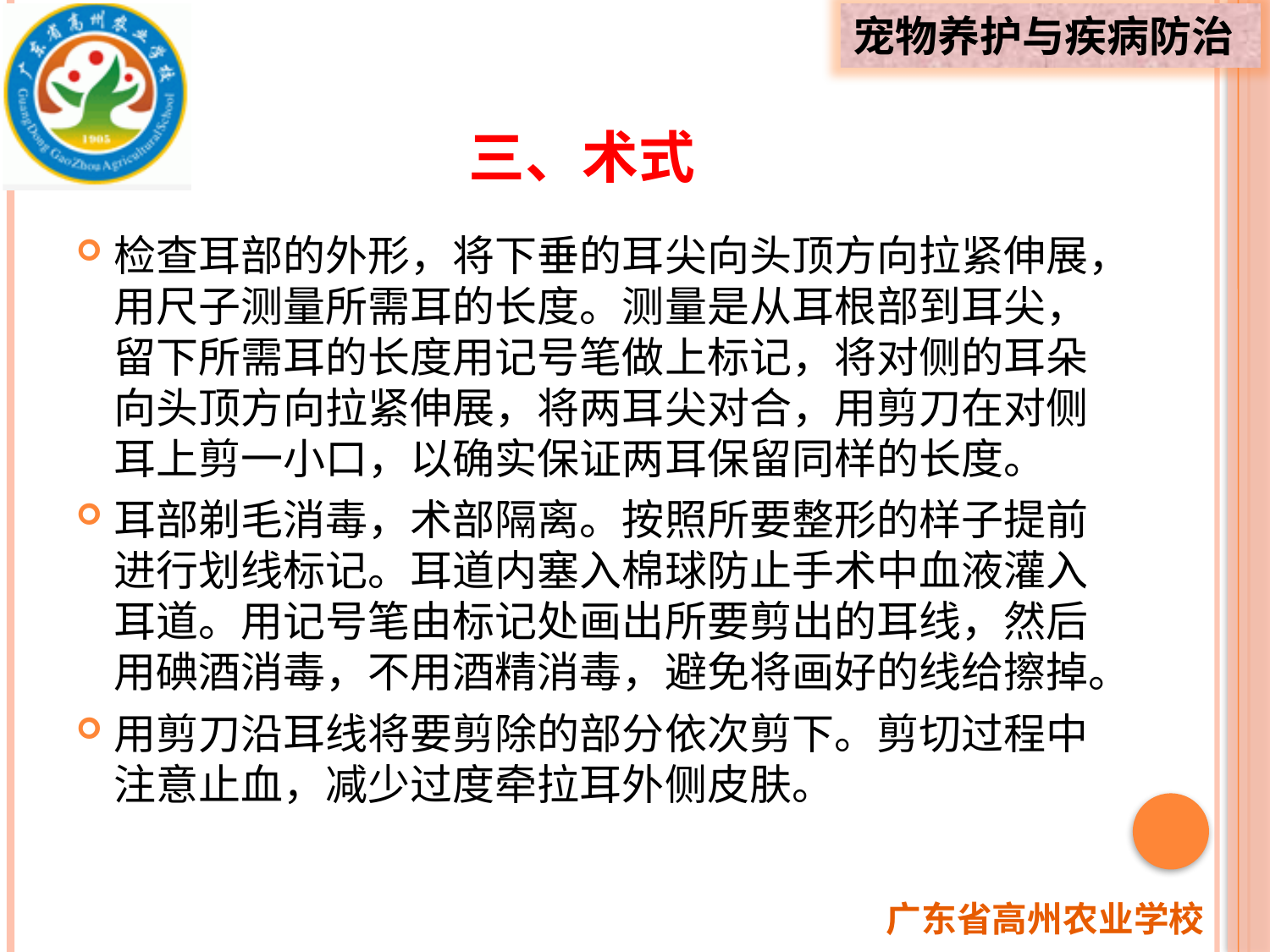

# 三、术式
检查耳部的外形，将下垂的耳尖向头顶方向拉紧伸展，用尺子测量所需耳的长度。测量是从耳根部到耳尖，留下所需耳的长度用记号笔做上标记，将对侧的耳朵向头顶方向拉紧伸展，将两耳尖对合，用剪刀在对侧耳上剪一小口，以确实保证两耳保留同样的长度。
耳部剃毛消毒，术部隔离。按照所要整形的样子提前进行划线标记。耳道内塞入棉球防止手术中血液灌入耳道。用记号笔由标记处画出所要剪出的耳线，然后用碘酒消毒，不用酒精消毒，避免将画好的线给擦掉。
用剪刀沿耳线将要剪除的部分依次剪下。剪切过程中注意止血，减少过度牵拉耳外侧皮肤。